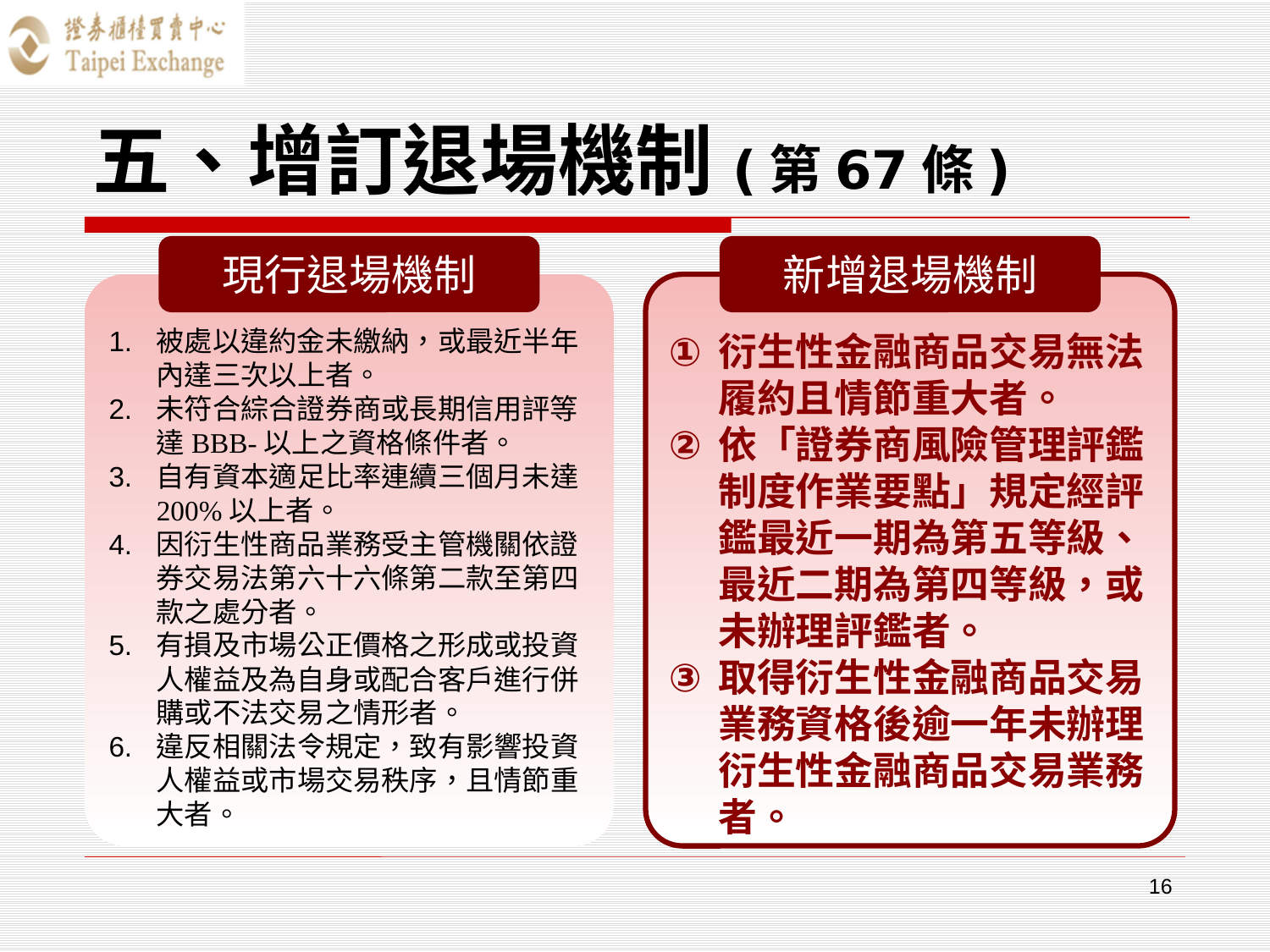

# 五、增訂退場機制(第67條)
現行退場機制

被處以違約金未繳納，或最近半年內達三次以上者。
未符合綜合證券商或長期信用評等達BBB-以上之資格條件者。
自有資本適足比率連續三個月未達200%以上者。
因衍生性商品業務受主管機關依證券交易法第六十六條第二款至第四款之處分者。
有損及市場公正價格之形成或投資人權益及為自身或配合客戶進行併購或不法交易之情形者。
違反相關法令規定，致有影響投資人權益或市場交易秩序，且情節重大者。

新增退場機制

衍生性金融商品交易無法履約且情節重大者。
依「證券商風險管理評鑑制度作業要點」規定經評鑑最近一期為第五等級、最近二期為第四等級，或未辦理評鑑者。
取得衍生性金融商品交易業務資格後逾一年未辦理衍生性金融商品交易業務者。

16